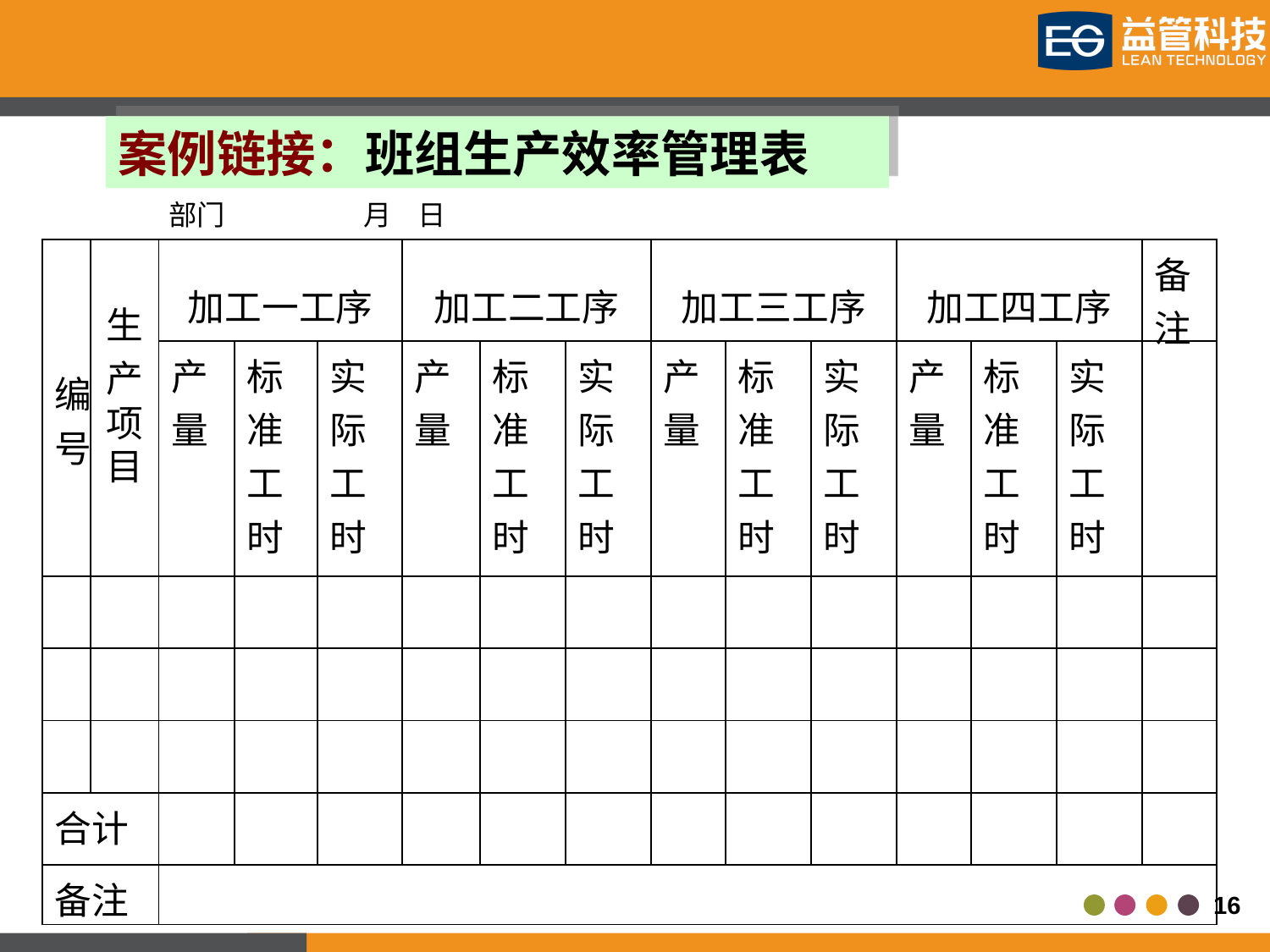

案例链接：班组生产效率管理表
部门                      月    日
| 编 号 | 生产 项目 | 加工一工序 |  |  | 加工二工序 |  |  | 加工三工序 |  |  | 加工四工序 |  |  | 备注 |
| --- | --- | --- | --- | --- | --- | --- | --- | --- | --- | --- | --- | --- | --- | --- |
|  |  | 产量 | 标准 工时 | 实际 工时 | 产量 | 标准 工时 | 实际 工时 | 产量 | 标准 工时 | 实际 工时 | 产量 | 标准 工时 | 实际 工时 |  |
|  |  |  |  |  |  |  |  |  |  |  |  |  |  |  |
|  |  |  |  |  |  |  |  |  |  |  |  |  |  |  |
|  |  |  |  |  |  |  |  |  |  |  |  |  |  |  |
| 合计 |  |  |  |  |  |  |  |  |  |  |  |  |  |  |
| 备注 |  |  |  |  |  |  |  |  |  |  |  |  |  |  |